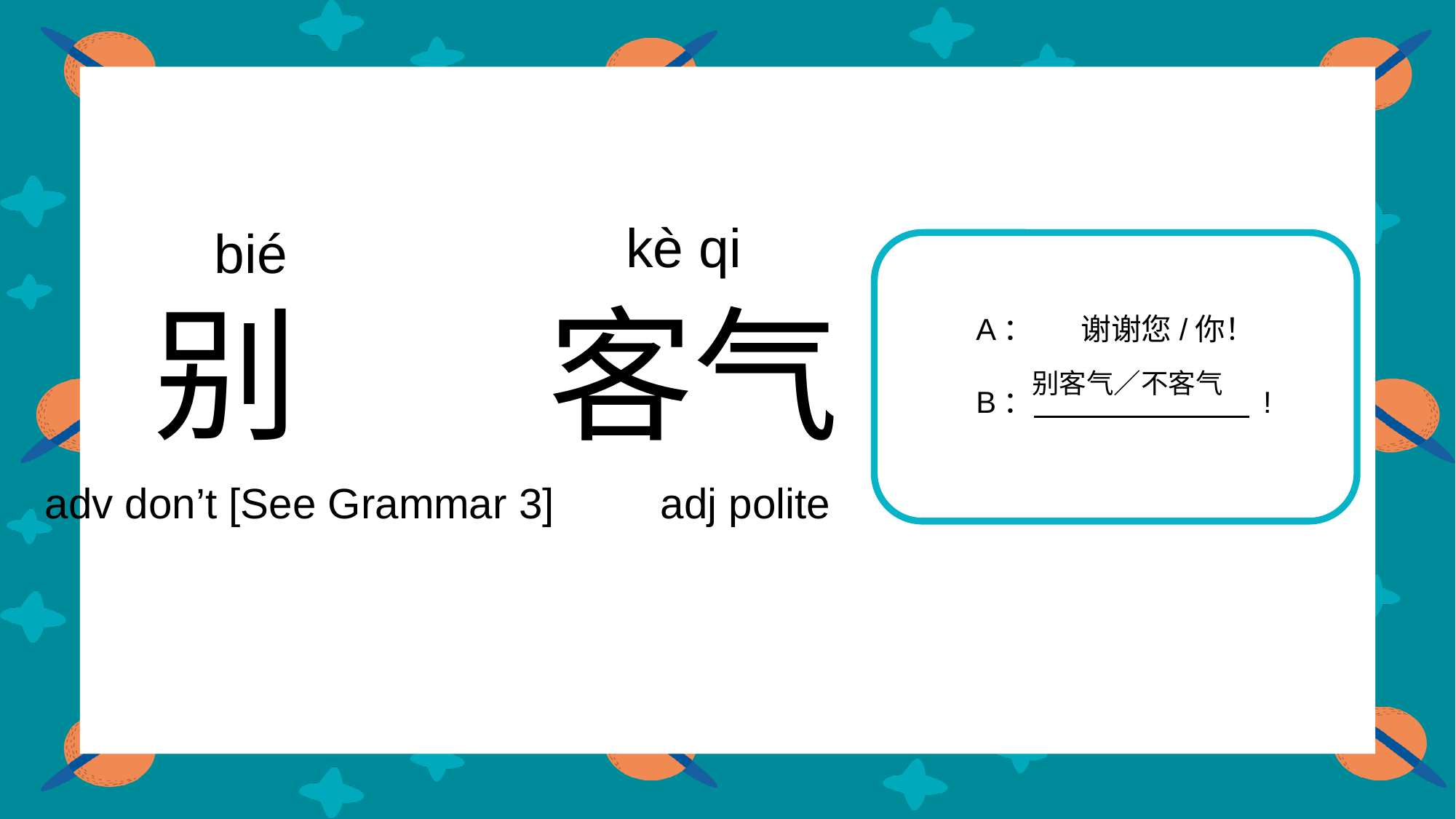

kè qi
bié

         别
             adv don’t [See Grammar 3]
         客气
                          adj polite
A：       谢谢您/你！

B：                                 !
别客气／不客气